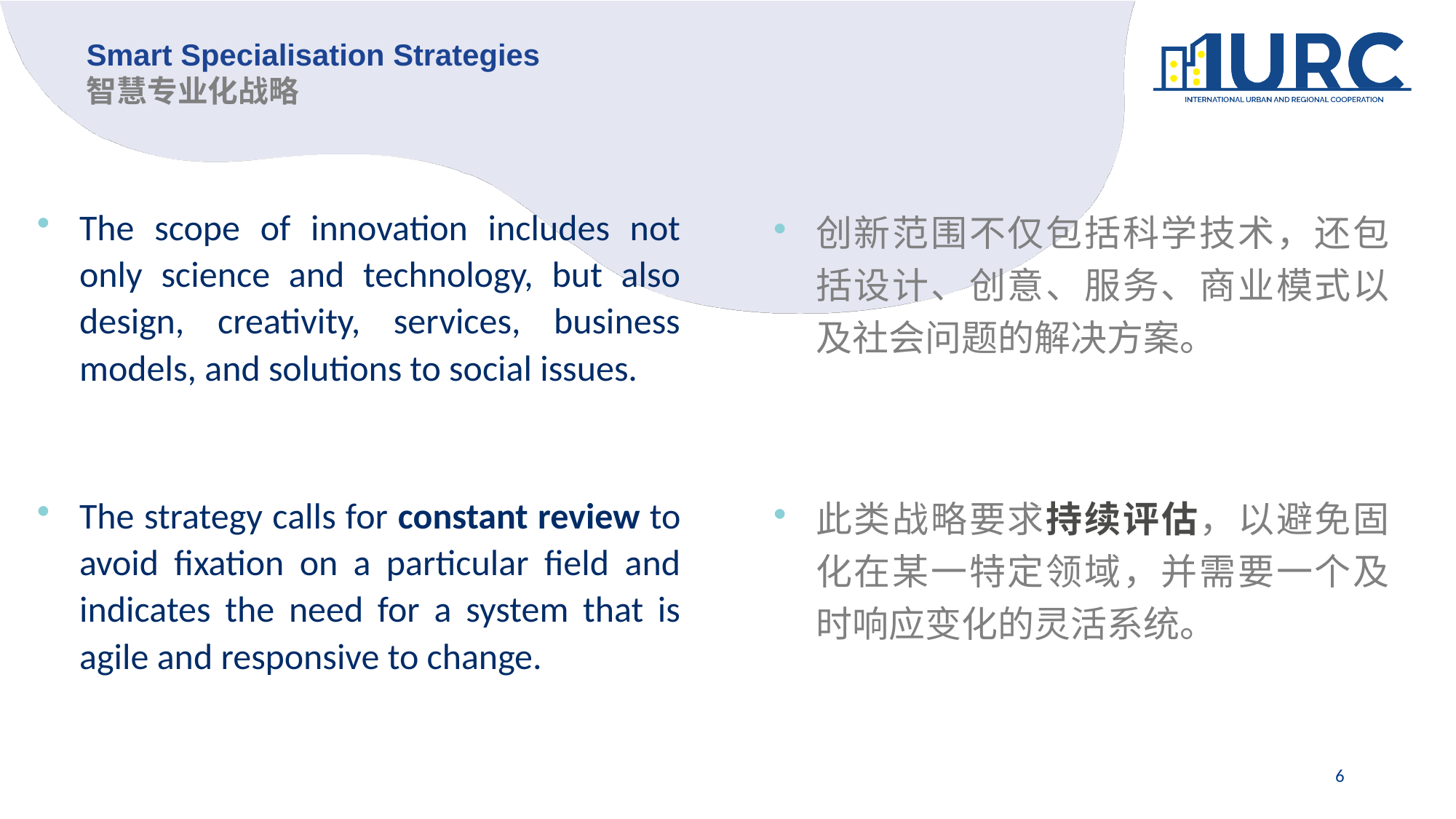

# Smart Specialisation Strategies 智慧专业化战略
The scope of innovation includes not only science and technology, but also design, creativity, services, business models, and solutions to social issues.

The strategy calls for constant review to avoid fixation on a particular field and indicates the need for a system that is agile and responsive to change.
创新范围不仅包括科学技术，还包括设计、创意、服务、商业模式以及社会问题的解决方案。

此类战略要求持续评估，以避免固化在某一特定领域，并需要一个及时响应变化的灵活系统。

6